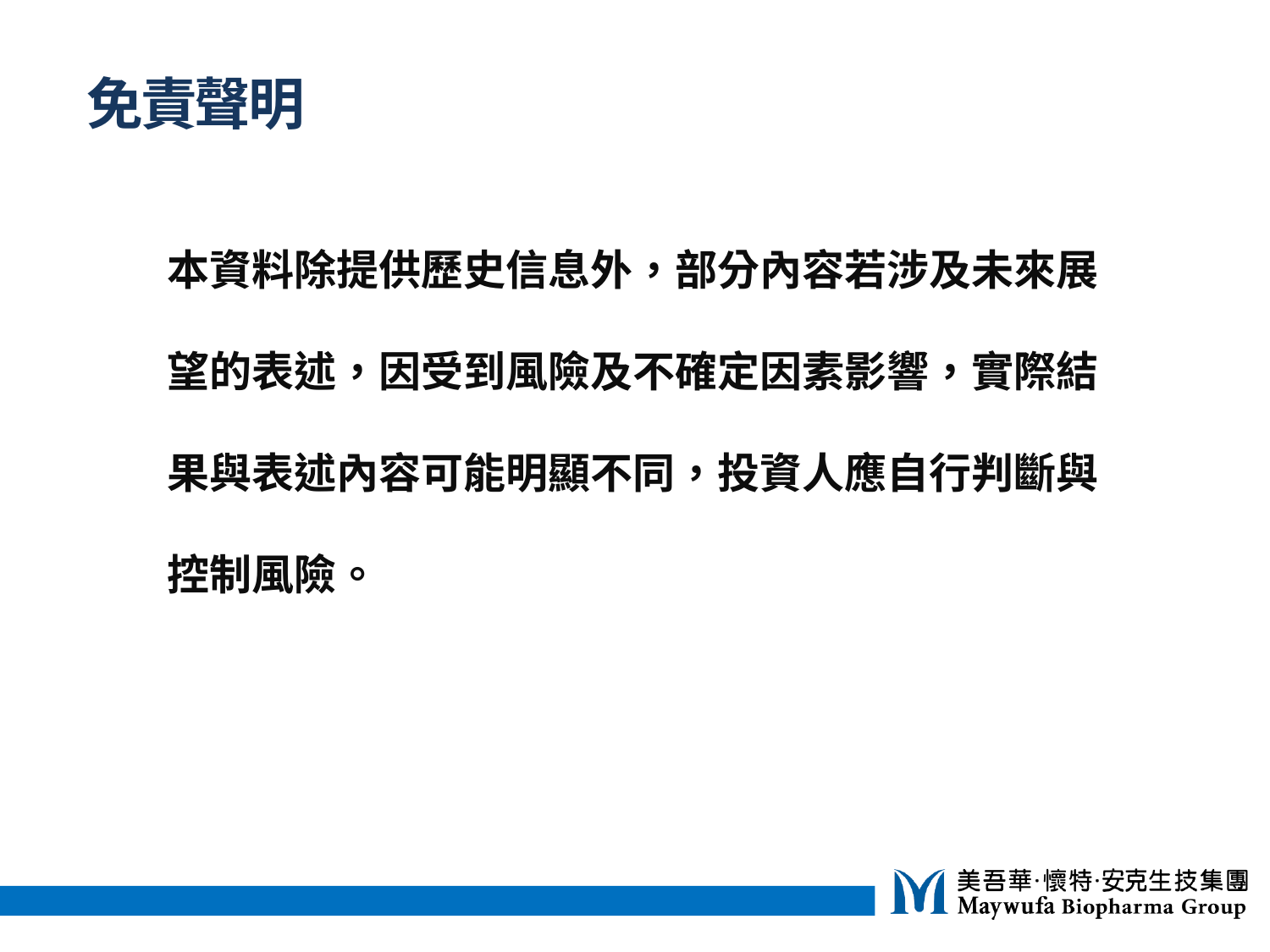

免責聲明
本資料除提供歷史信息外，部分內容若涉及未來展望的表述，因受到風險及不確定因素影響，實際結果與表述內容可能明顯不同，投資人應自行判斷與控制風險。

2